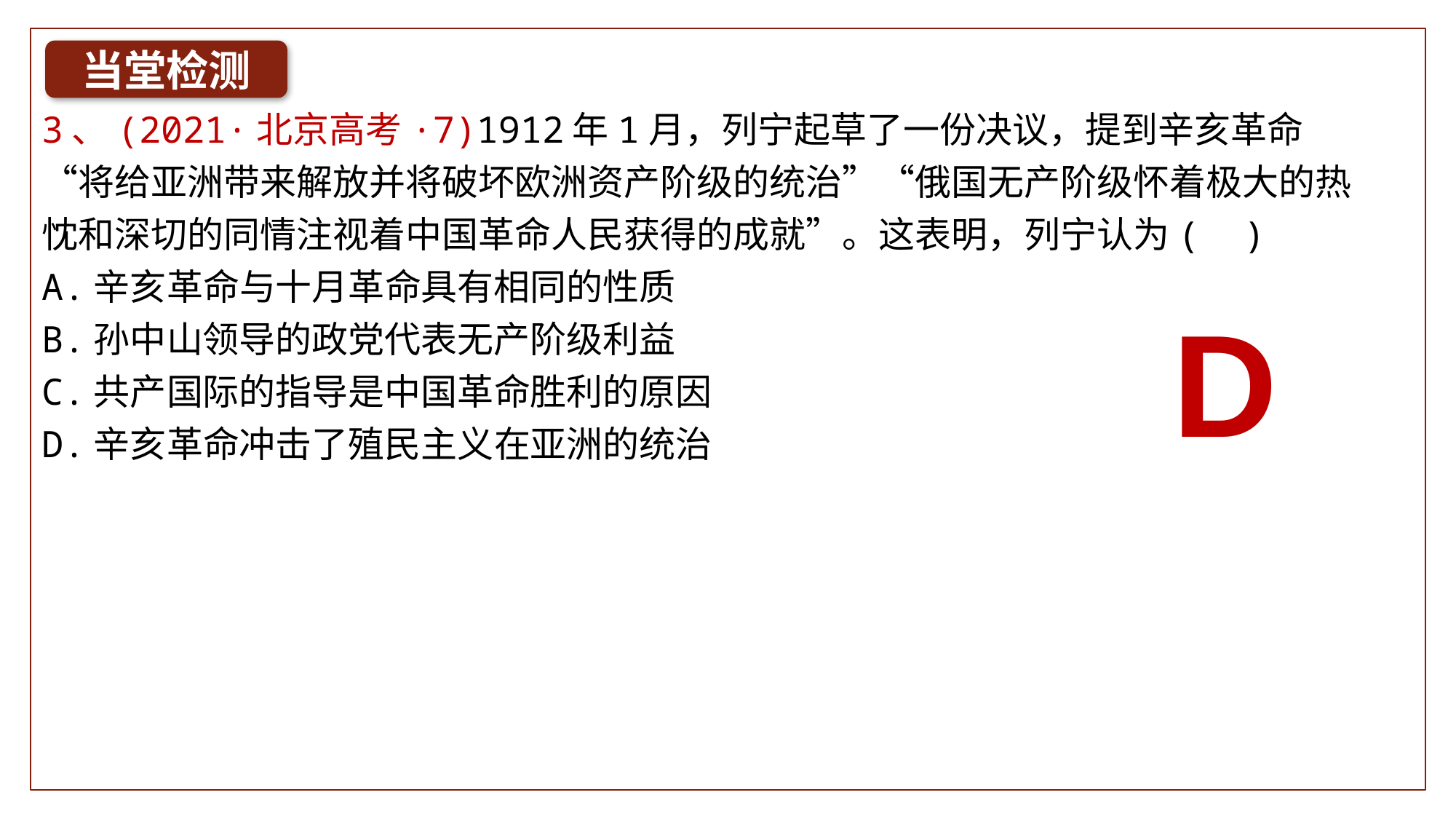

当堂检测
3、(2021·北京高考·7)1912年1月，列宁起草了一份决议，提到辛亥革命“将给亚洲带来解放并将破坏欧洲资产阶级的统治”“俄国无产阶级怀着极大的热忱和深切的同情注视着中国革命人民获得的成就”。这表明，列宁认为(  )
A.辛亥革命与十月革命具有相同的性质
B.孙中山领导的政党代表无产阶级利益
C.共产国际的指导是中国革命胜利的原因
D.辛亥革命冲击了殖民主义在亚洲的统治
D